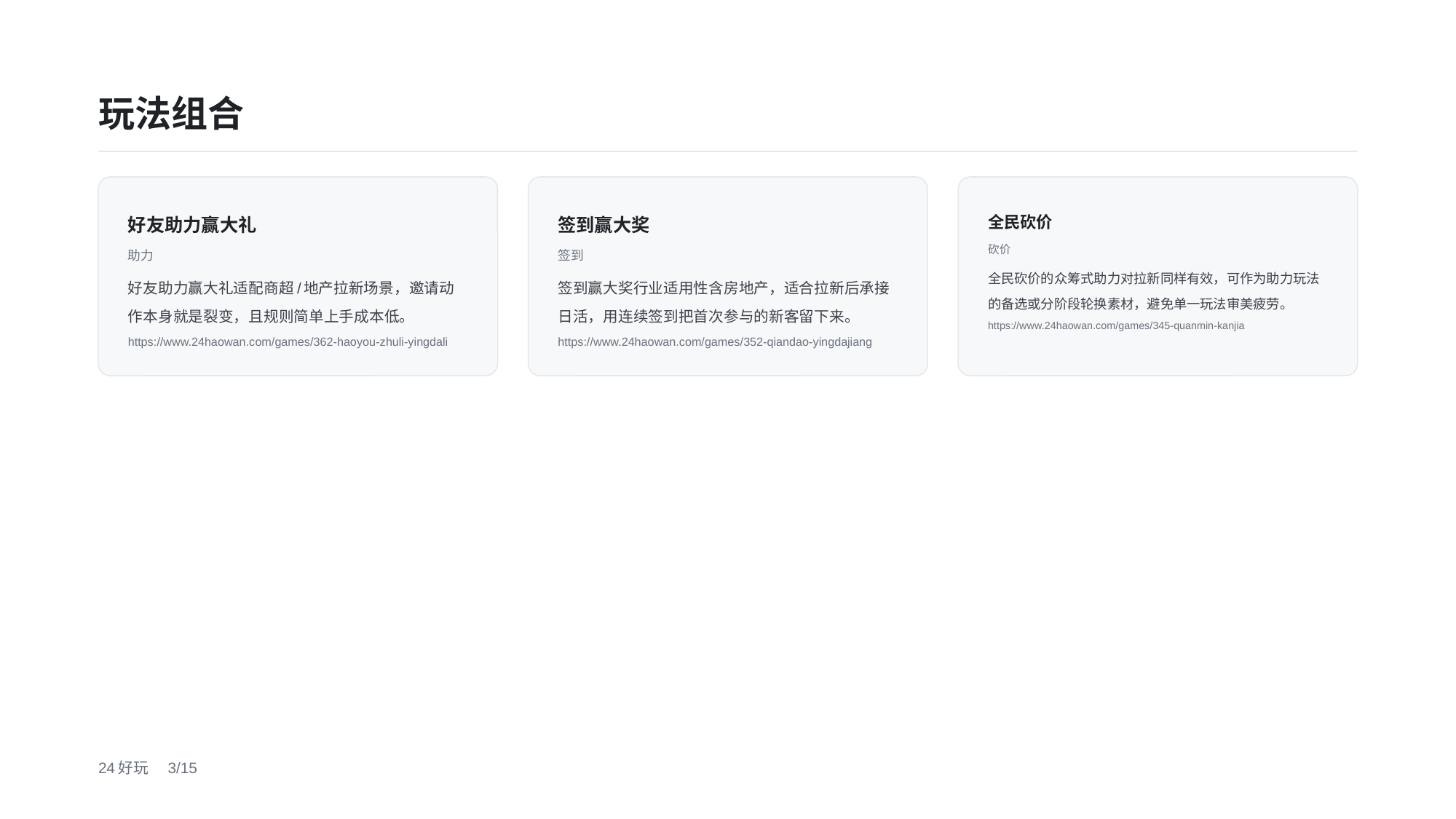

玩法组合

好友助力赢大礼
助力
好友助力赢大礼适配商超/地产拉新场景，邀请动作本身就是裂变，且规则简单上手成本低。
https://www.24haowan.com/games/362-haoyou-zhuli-yingdali
签到赢大奖
签到
签到赢大奖行业适用性含房地产，适合拉新后承接日活，用连续签到把首次参与的新客留下来。
https://www.24haowan.com/games/352-qiandao-yingdajiang
全民砍价
砍价
全民砍价的众筹式助力对拉新同样有效，可作为助力玩法的备选或分阶段轮换素材，避免单一玩法审美疲劳。
https://www.24haowan.com/games/345-quanmin-kanjia
24好玩　3/15